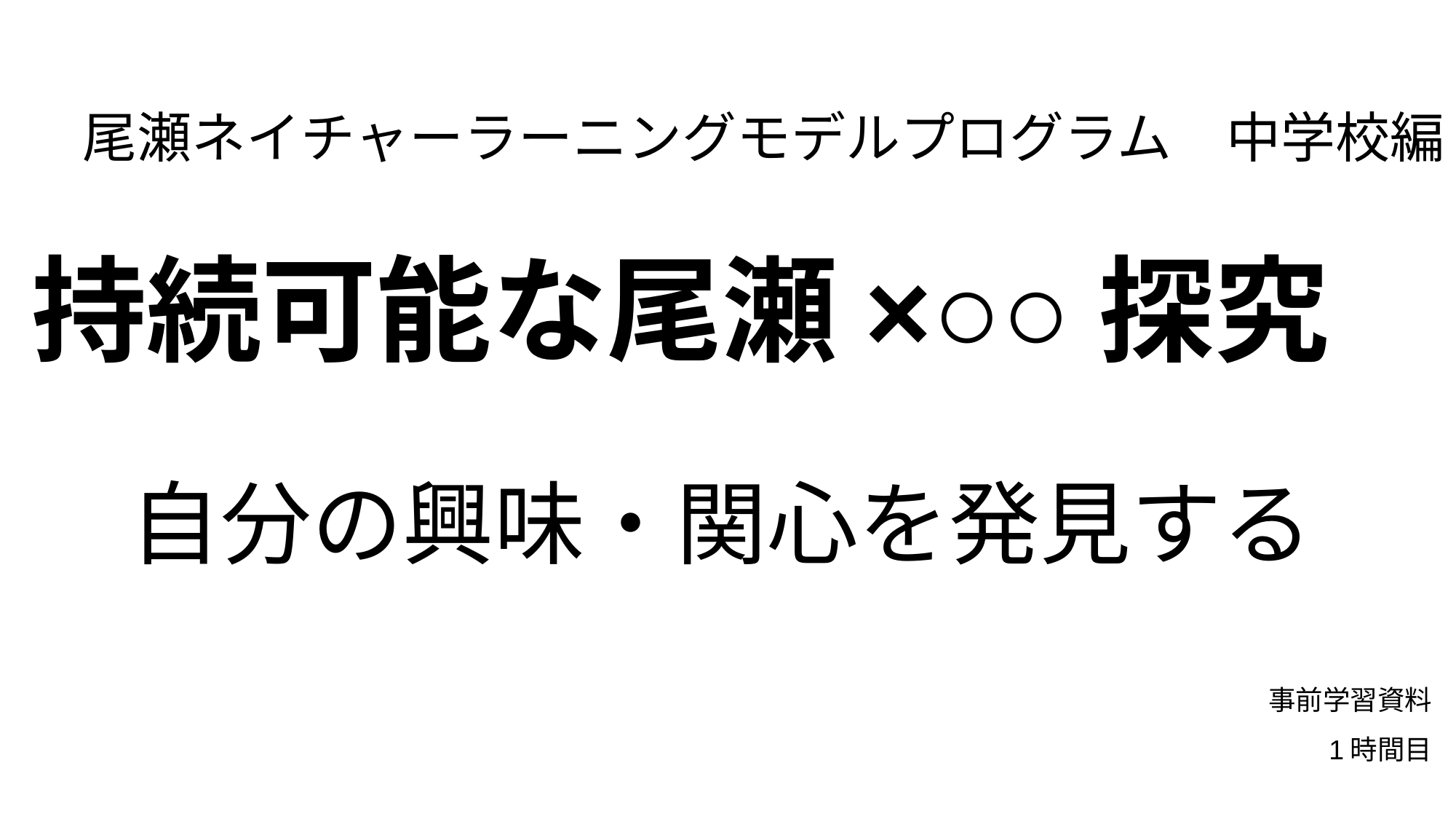

# 尾瀬ネイチャーラーニングモデルプログラム　中学校編 持続可能な尾瀬×○○探究
自分の興味・関心を発見する
事前学習資料
1時間目